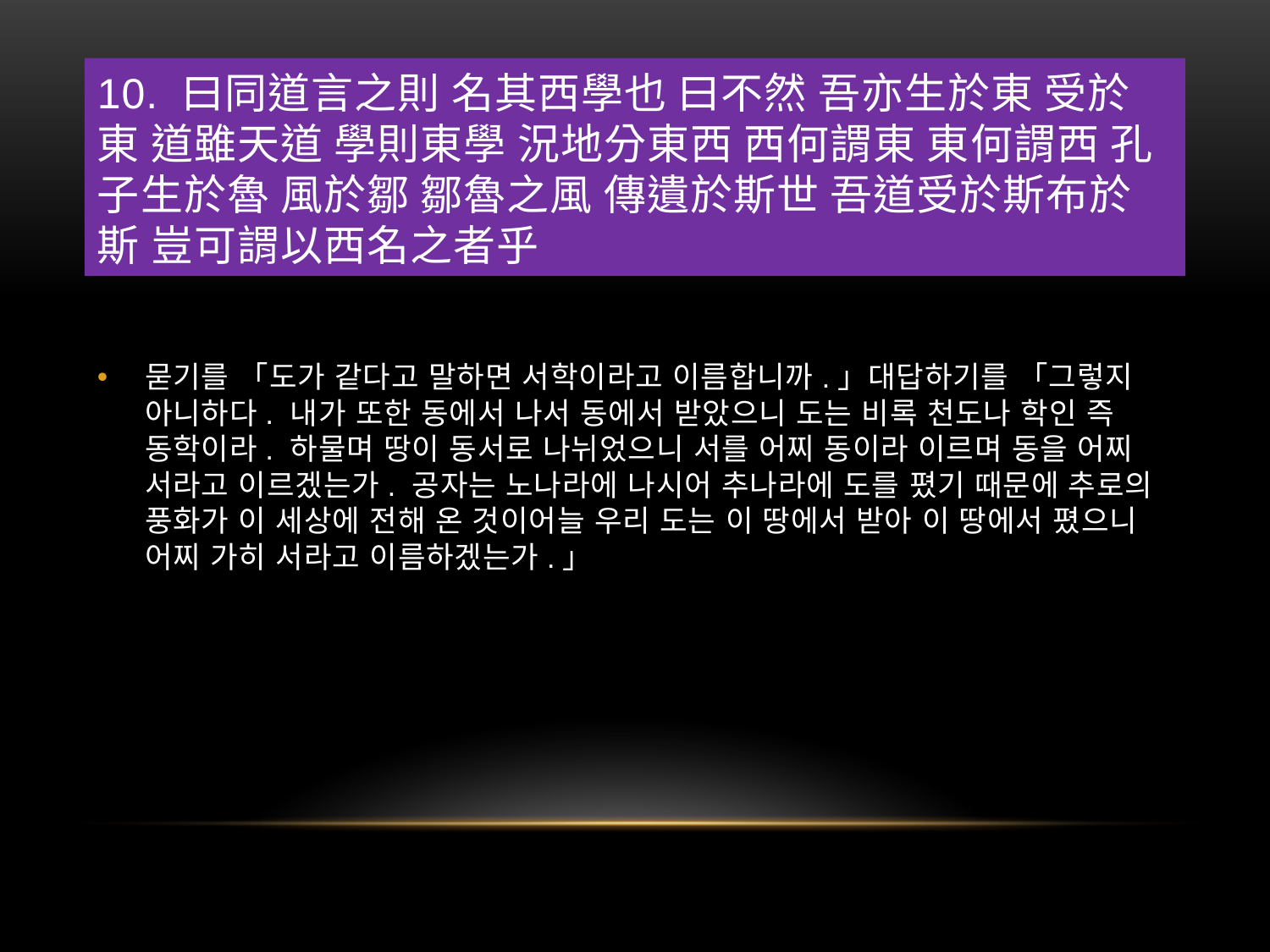

# 10. 曰同道言之則 名其西學也 曰不然 吾亦生於東 受於東 道雖天道 學則東學 況地分東西 西何謂東 東何謂西 孔子生於魯 風於鄒 鄒魯之風 傳遺於斯世 吾道受於斯布於斯 豈可謂以西名之者乎
묻기를 「도가 같다고 말하면 서학이라고 이름합니까.」대답하기를 「그렇지 아니하다. 내가 또한 동에서 나서 동에서 받았으니 도는 비록 천도나 학인 즉 동학이라. 하물며 땅이 동서로 나뉘었으니 서를 어찌 동이라 이르며 동을 어찌 서라고 이르겠는가. 공자는 노나라에 나시어 추나라에 도를 폈기 때문에 추로의 풍화가 이 세상에 전해 온 것이어늘 우리 도는 이 땅에서 받아 이 땅에서 폈으니 어찌 가히 서라고 이름하겠는가.」